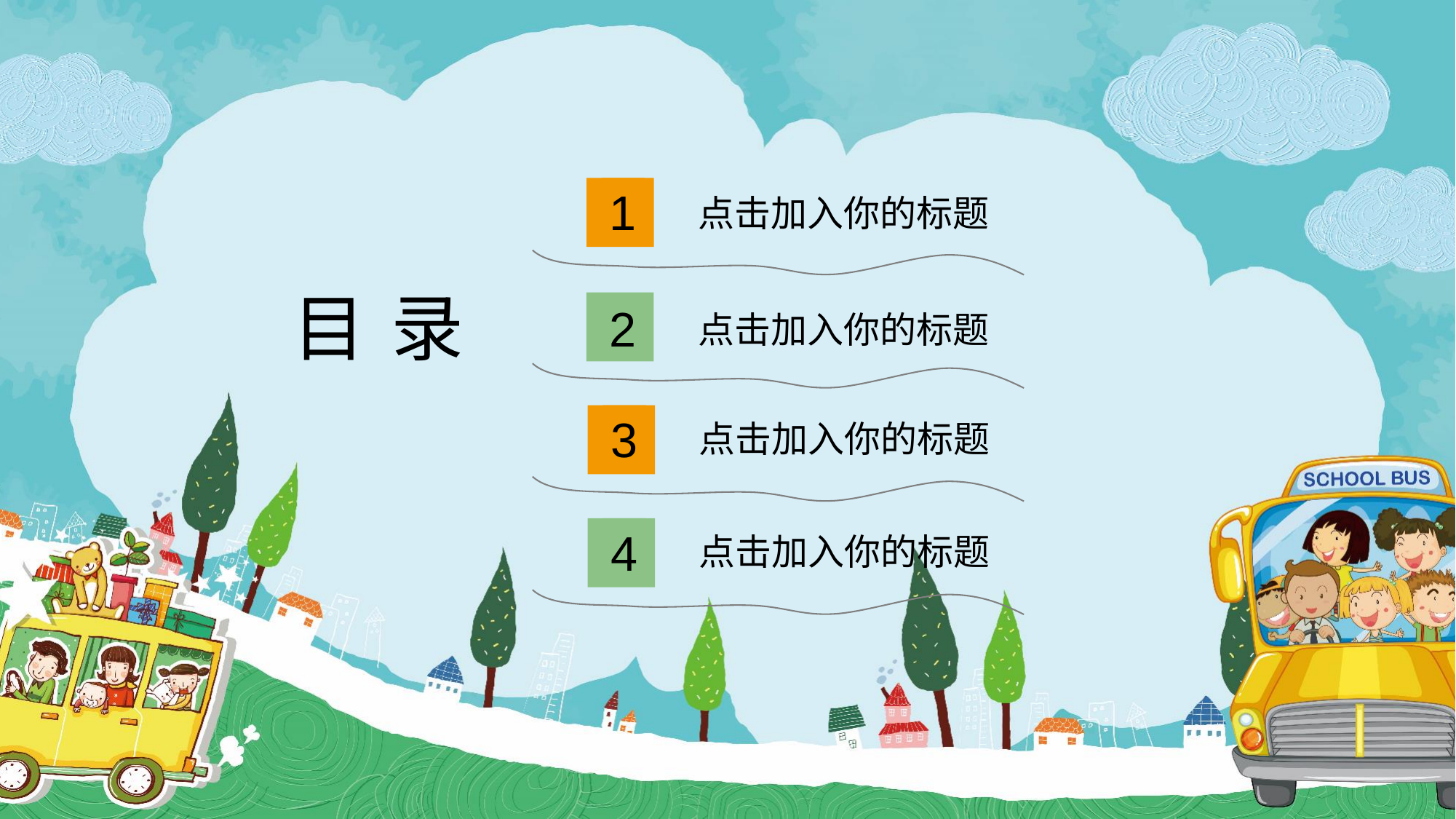

1
点击加入你的标题

目 录

2
点击加入你的标题

3

点击加入你的标题

4
点击加入你的标题